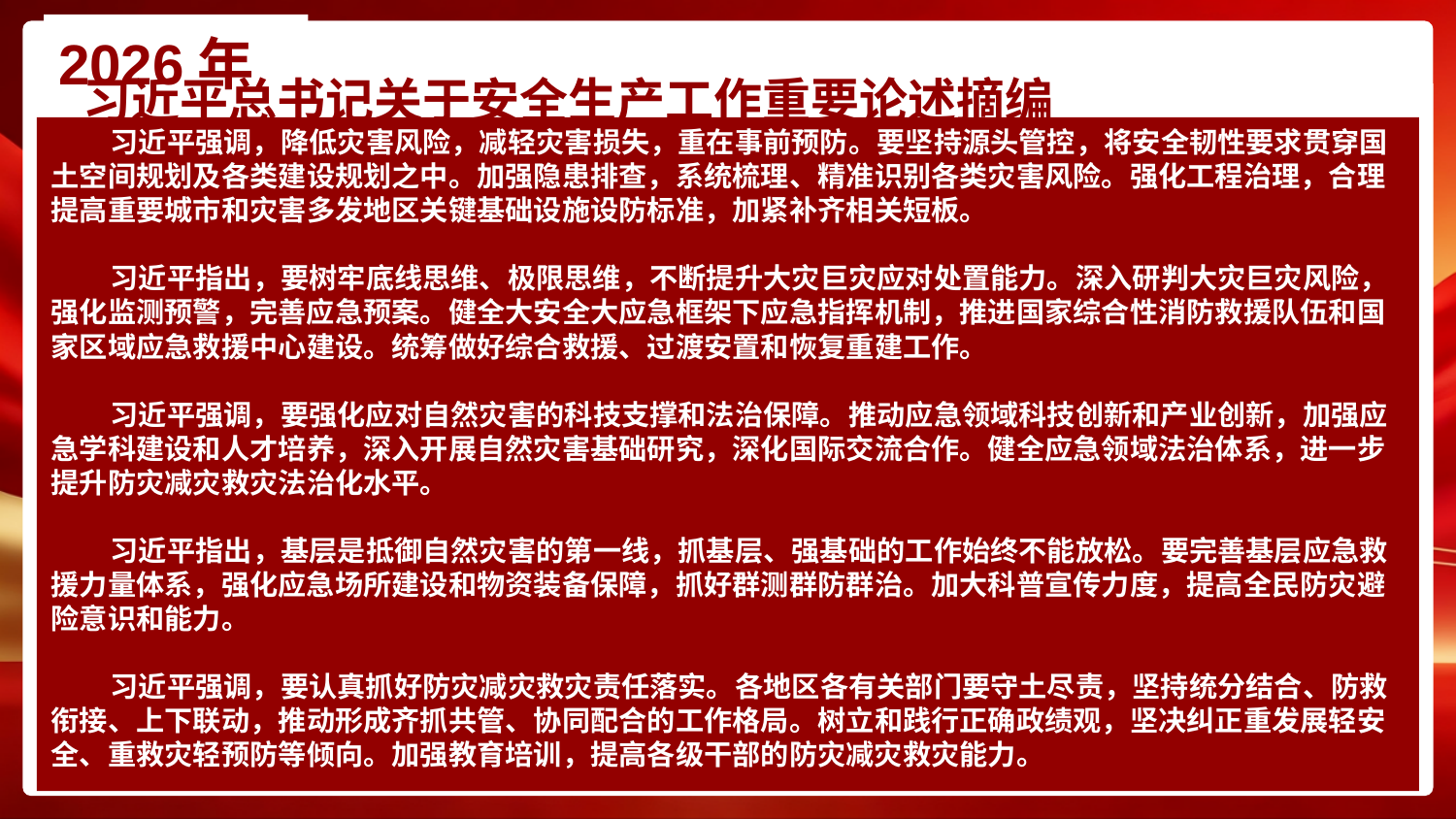

2026年
# 习近平总书记关于安全生产工作重要论述摘编
        习近平强调，降低灾害风险，减轻灾害损失，重在事前预防。要坚持源头管控，将安全韧性要求贯穿国土空间规划及各类建设规划之中。加强隐患排查，系统梳理、精准识别各类灾害风险。强化工程治理，合理提高重要城市和灾害多发地区关键基础设施设防标准，加紧补齐相关短板。

        习近平指出，要树牢底线思维、极限思维，不断提升大灾巨灾应对处置能力。深入研判大灾巨灾风险，强化监测预警，完善应急预案。健全大安全大应急框架下应急指挥机制，推进国家综合性消防救援队伍和国家区域应急救援中心建设。统筹做好综合救援、过渡安置和恢复重建工作。

        习近平强调，要强化应对自然灾害的科技支撑和法治保障。推动应急领域科技创新和产业创新，加强应急学科建设和人才培养，深入开展自然灾害基础研究，深化国际交流合作。健全应急领域法治体系，进一步提升防灾减灾救灾法治化水平。

        习近平指出，基层是抵御自然灾害的第一线，抓基层、强基础的工作始终不能放松。要完善基层应急救援力量体系，强化应急场所建设和物资装备保障，抓好群测群防群治。加大科普宣传力度，提高全民防灾避险意识和能力。

        习近平强调，要认真抓好防灾减灾救灾责任落实。各地区各有关部门要守土尽责，坚持统分结合、防救衔接、上下联动，推动形成齐抓共管、协同配合的工作格局。树立和践行正确政绩观，坚决纠正重发展轻安全、重救灾轻预防等倾向。加强教育培训，提高各级干部的防灾减灾救灾能力。